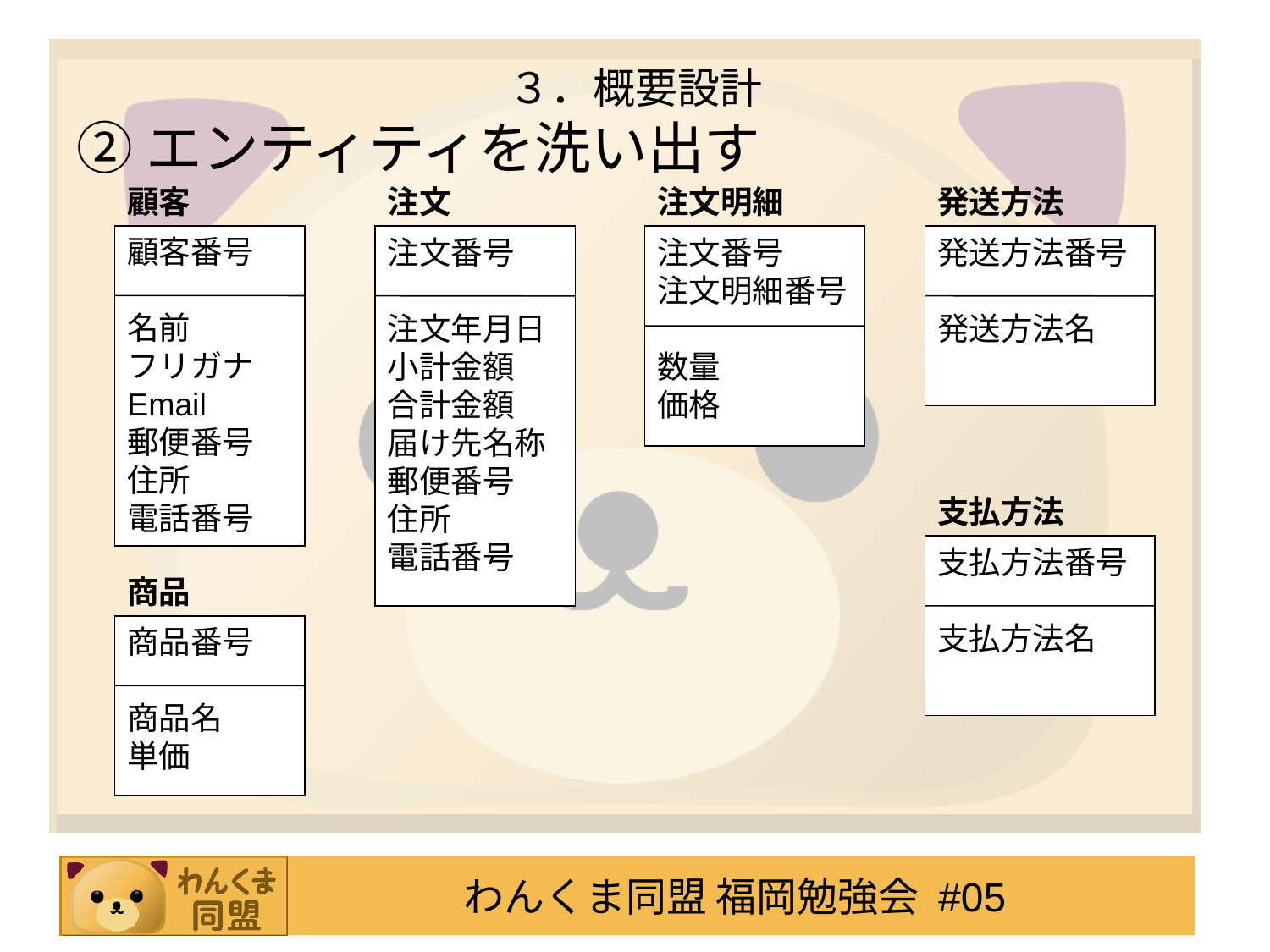

# ３．概要設計
②エンティティを洗い出す
顧客
注文
注文明細
発送方法
顧客番号

名前
フリガナ
Email
郵便番号
住所
電話番号
注文番号

注文年月日
小計金額
合計金額
届け先名称
郵便番号
住所
電話番号
注文番号
注文明細番号

数量
価格
発送方法番号

発送方法名

支払方法
支払方法番号

支払方法名

商品

商品番号

商品名
単価